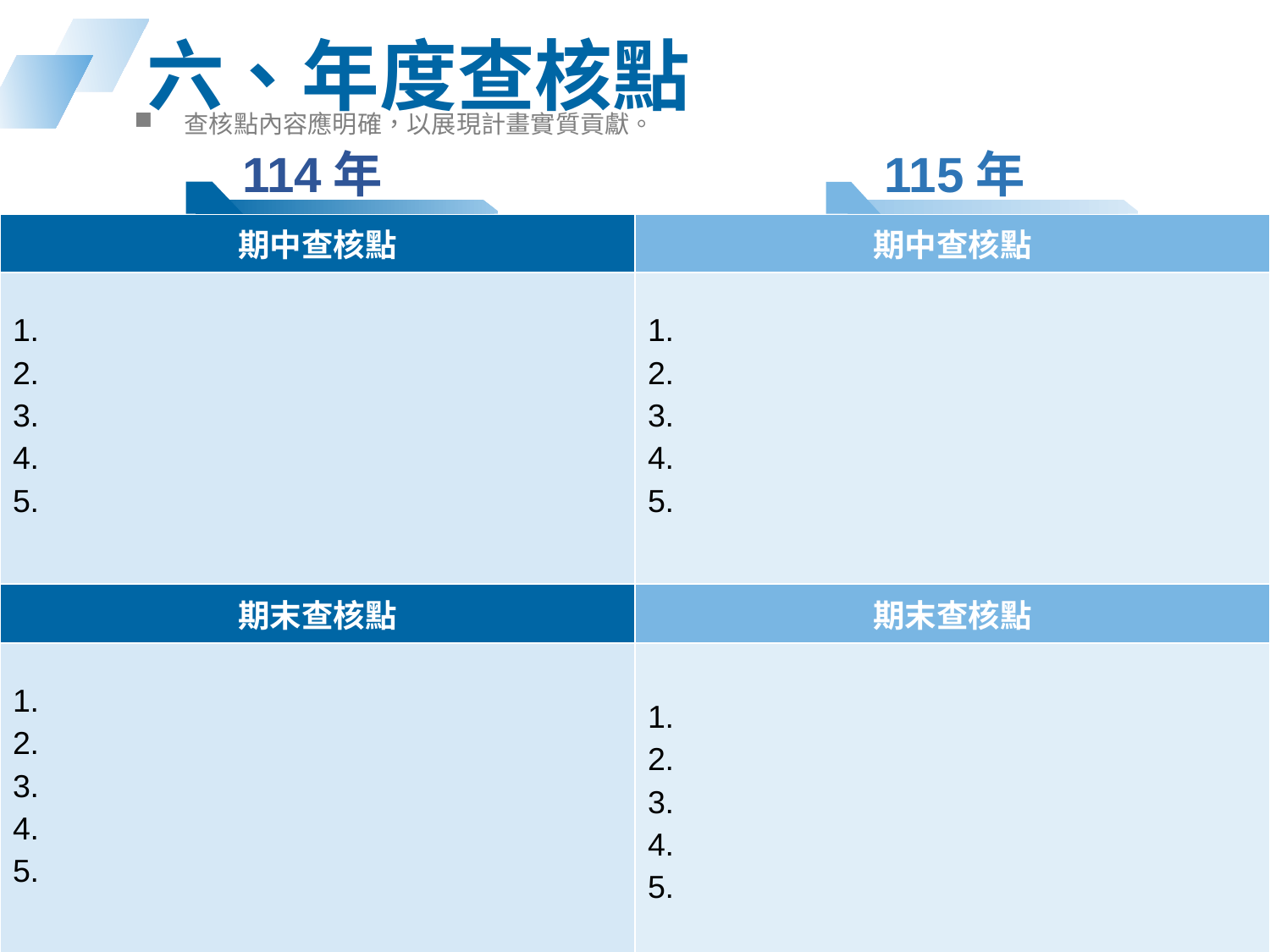

# 六、年度查核點
查核點內容應明確，以展現計畫實質貢獻。
114年

115年

| 期中查核點 | 期中查核點 |
| --- | --- |
| 1. 2. 3. 4. 5. | 1. 2. 3. 4. 5. |
| 期末查核點 | 期末查核點 |
| 1. 2. 3. 4. 5. | 1. 2. 3. 4. 5. |
8